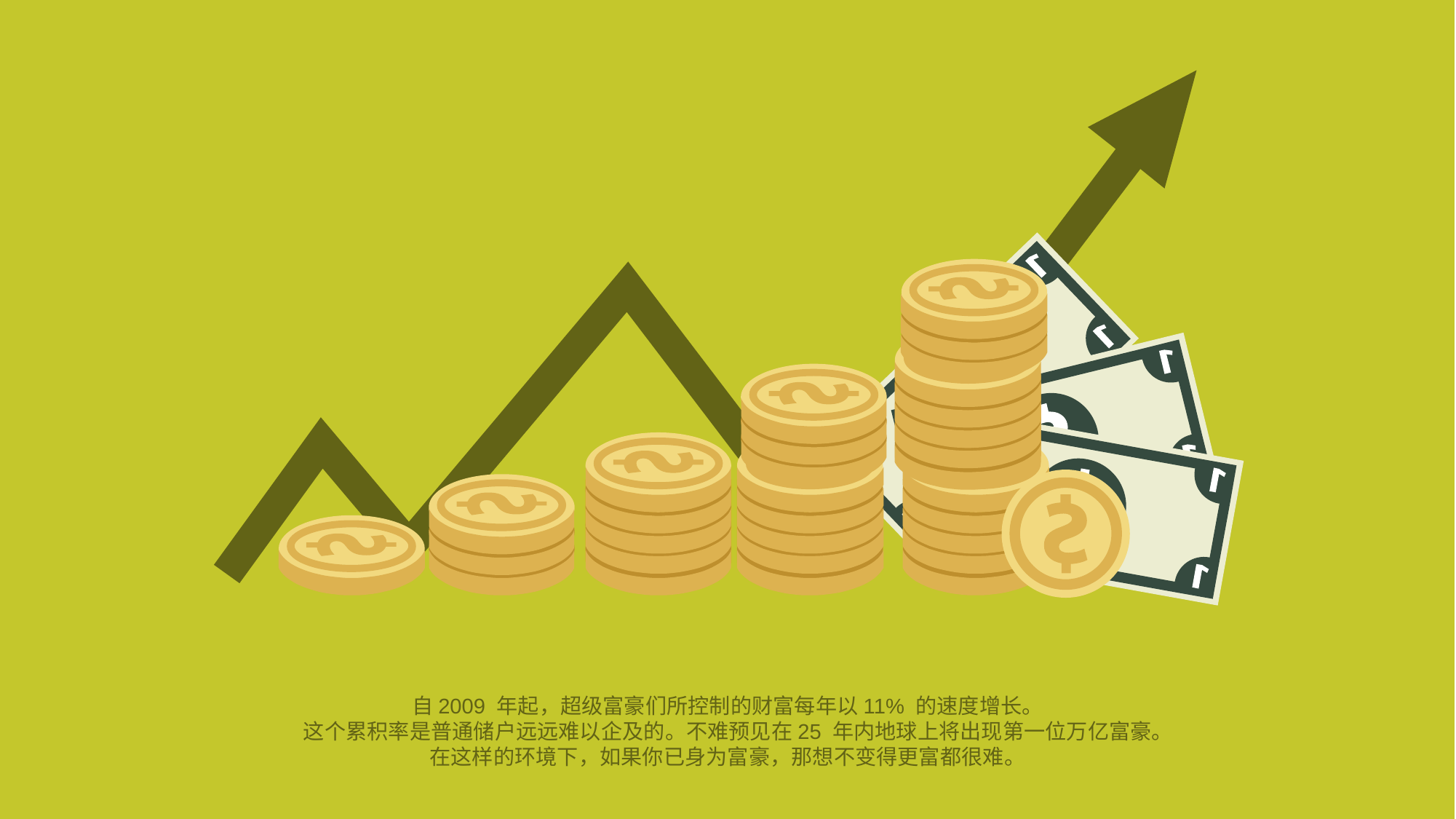

自2009 年起，超级富豪们所控制的财富每年以11% 的速度增长。
这个累积率是普通储户远远难以企及的。不难预见在25 年内地球上将出现第一位万亿富豪。
在这样的环境下，如果你已身为富豪，那想不变得更富都很难。